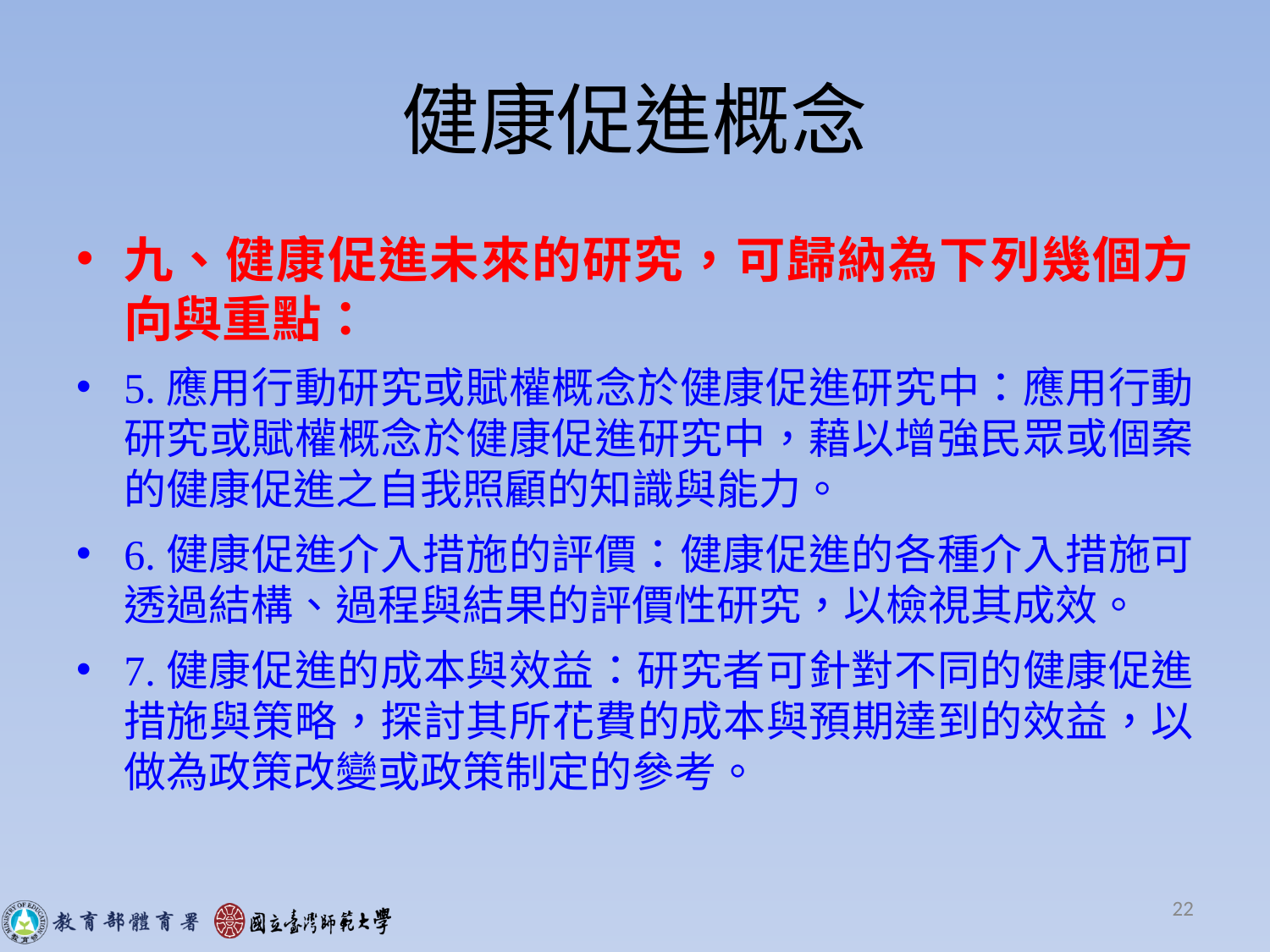

# 健康促進概念
九、健康促進未來的研究，可歸納為下列幾個方向與重點：
5.應用行動研究或賦權概念於健康促進研究中：應用行動研究或賦權概念於健康促進研究中，藉以增強民眾或個案的健康促進之自我照顧的知識與能力。
6.健康促進介入措施的評價：健康促進的各種介入措施可透過結構、過程與結果的評價性研究，以檢視其成效。
7.健康促進的成本與效益：研究者可針對不同的健康促進措施與策略，探討其所花費的成本與預期達到的效益，以做為政策改變或政策制定的參考。

22